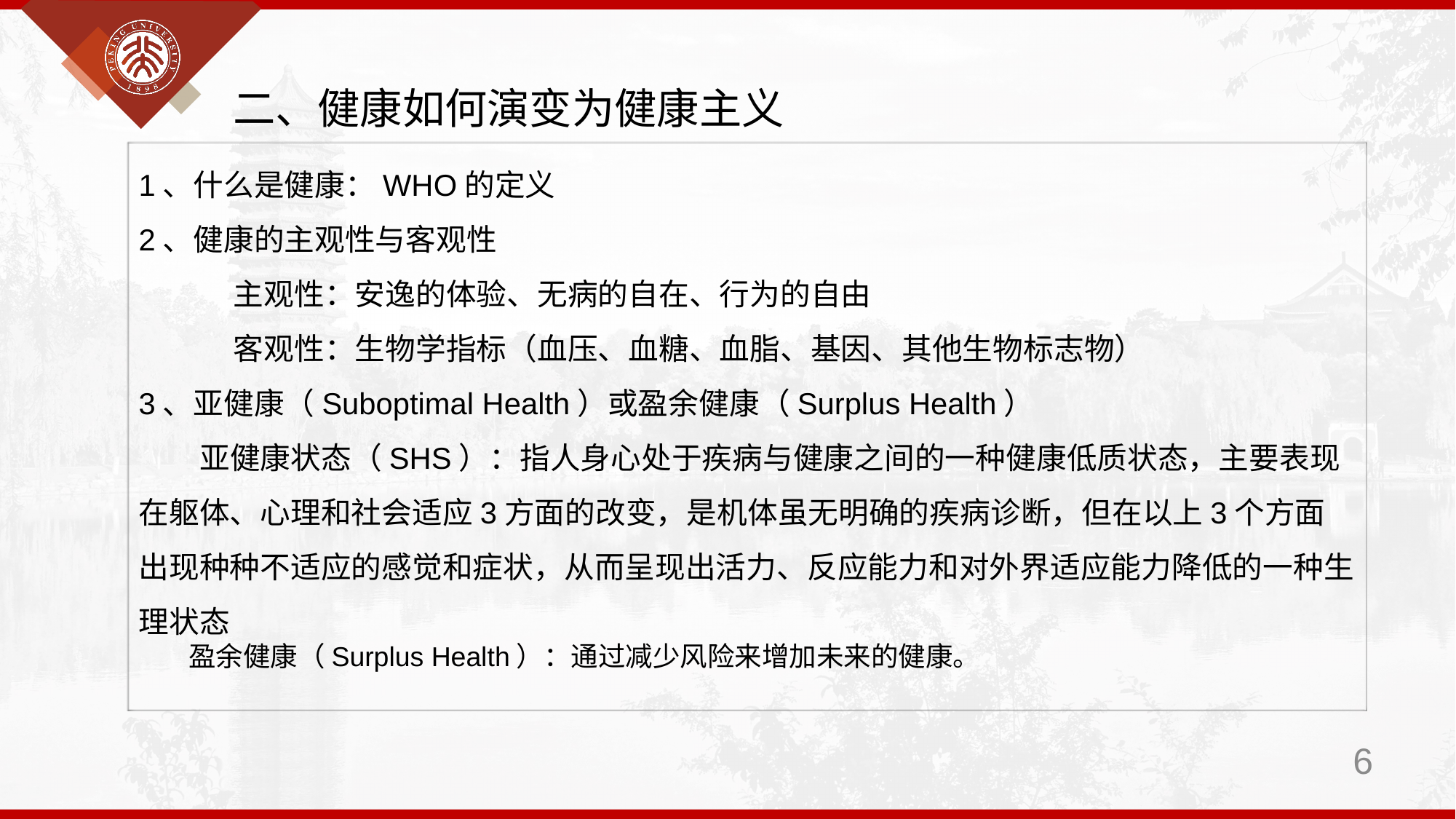

二、健康如何演变为健康主义
1、什么是健康：WHO的定义
2、健康的主观性与客观性
             主观性：安逸的体验、无病的自在、行为的自由
             客观性：生物学指标（血压、血糖、血脂、基因、其他生物标志物）
3、亚健康（Suboptimal Health）或盈余健康（Surplus Health）
        亚健康状态（SHS）：指人身心处于疾病与健康之间的一种健康低质状态，主要表现在躯体、心理和社会适应3方面的改变，是机体虽无明确的疾病诊断，但在以上3个方面出现种种不适应的感觉和症状，从而呈现出活力、反应能力和对外界适应能力降低的一种生理状态
       盈余健康（Surplus Health）：通过减少风险来增加未来的健康。

6